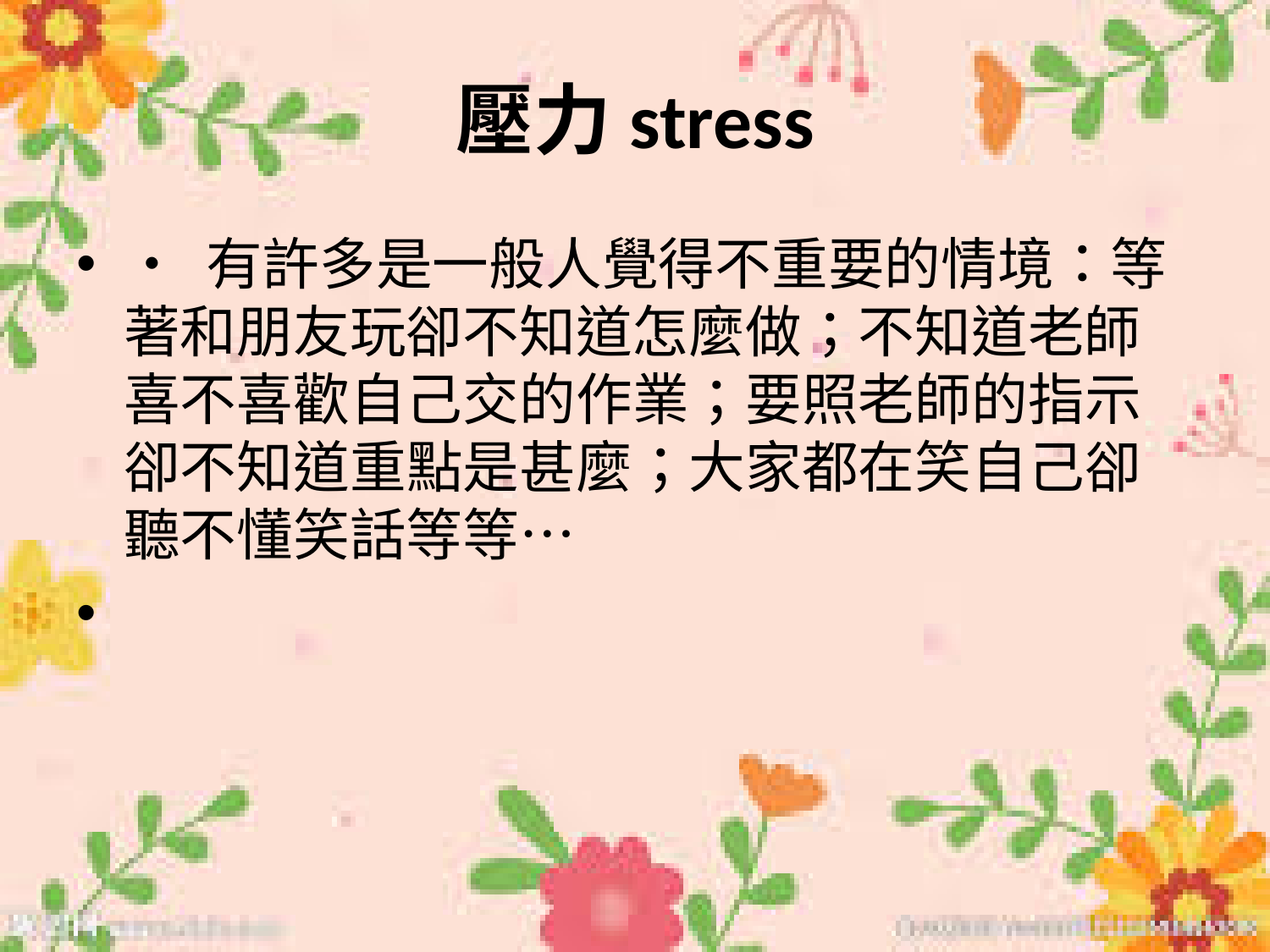

# 壓力stress
• 有許多是一般人覺得不重要的情境：等著和朋友玩卻不知道怎麼做；不知道老師喜不喜歡自己交的作業；要照老師的指示卻不知道重點是甚麼；大家都在笑自己卻聽不懂笑話等等…